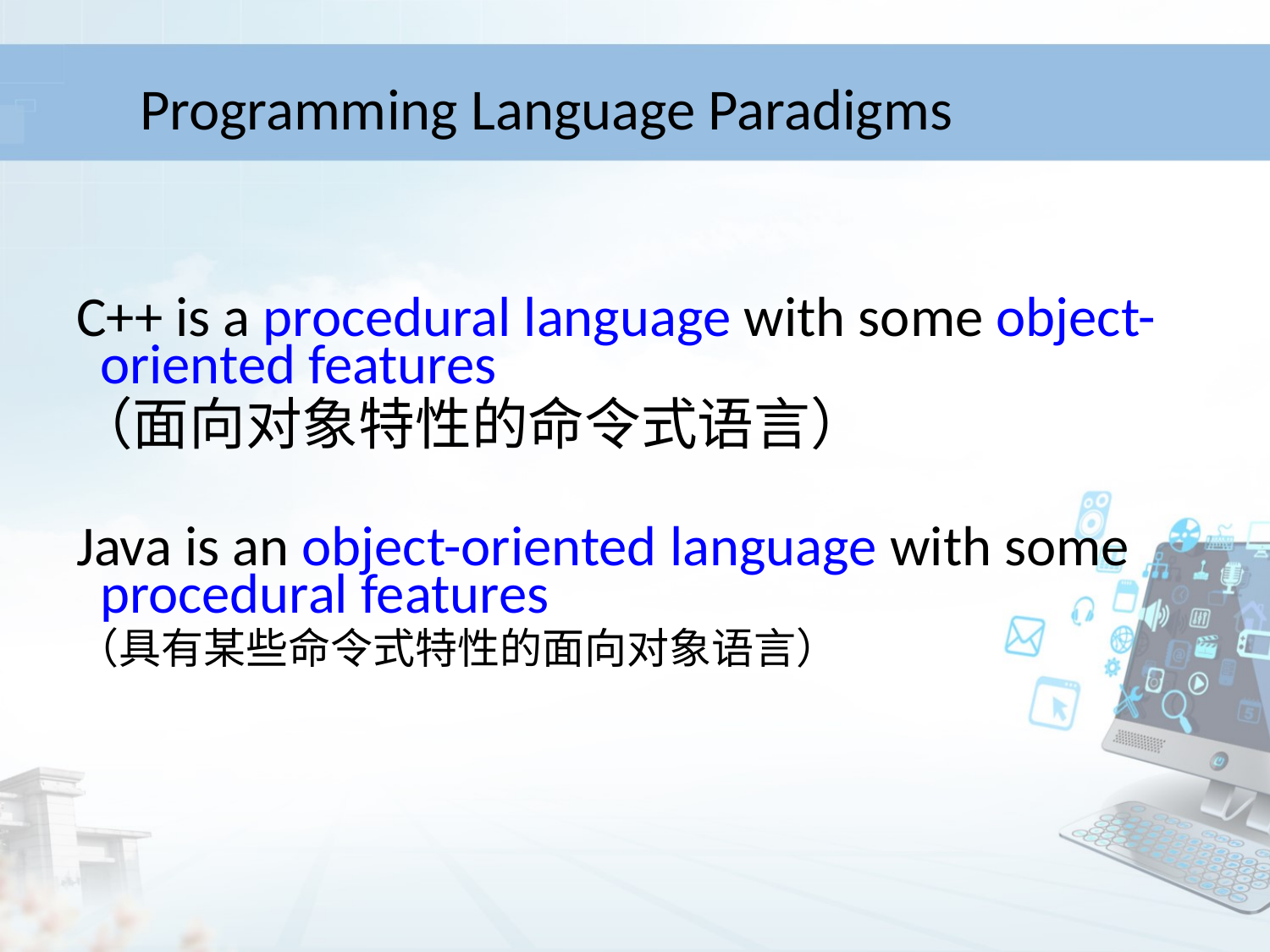

Programming Language Paradigms

C++ is a procedural language with some object-oriented features
（面向对象特性的命令式语言）

Java is an object-oriented language with some procedural features
（具有某些命令式特性的面向对象语言）